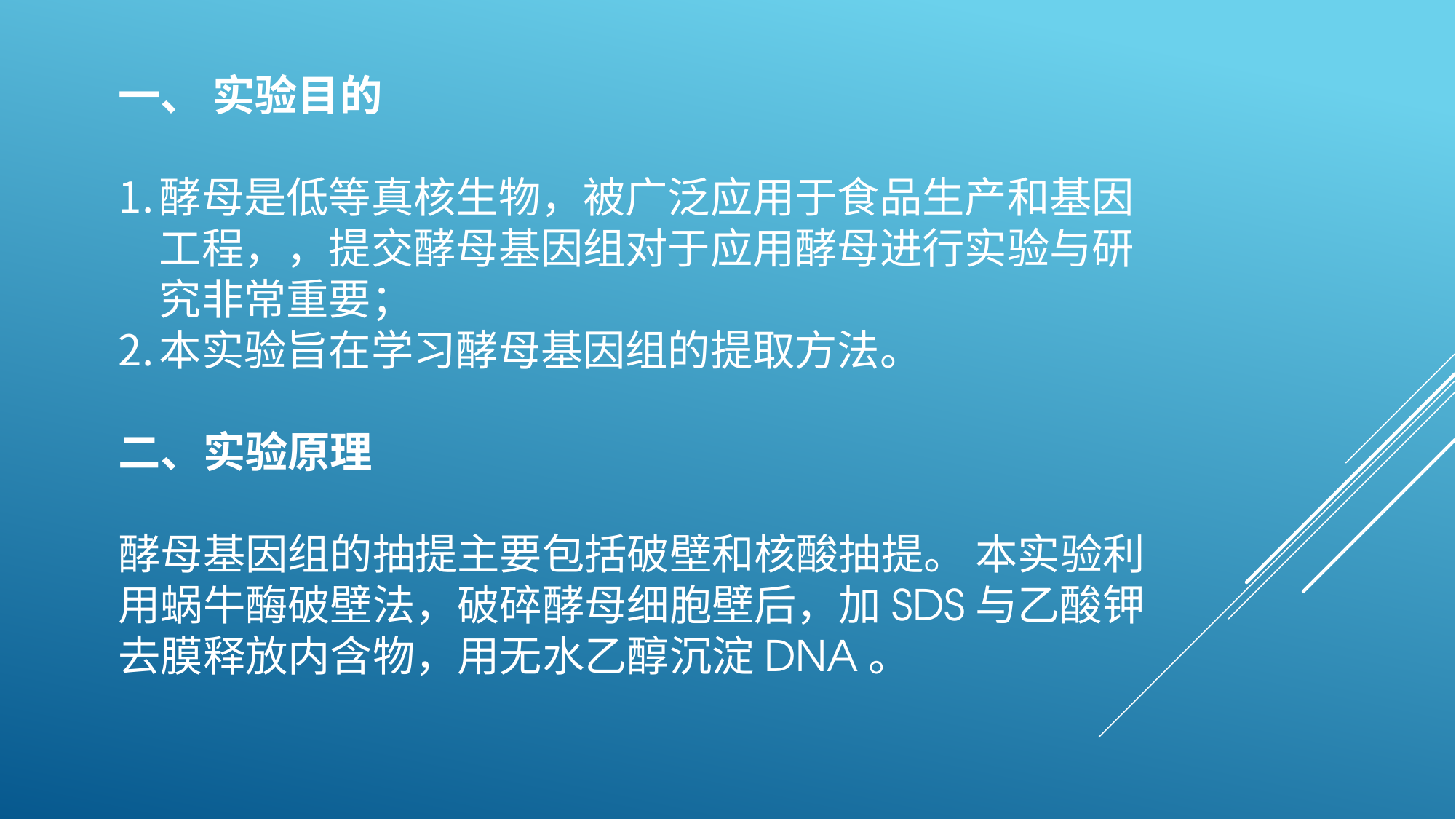

一、 实验目的

酵母是低等真核生物，被广泛应用于食品生产和基因工程，，提交酵母基因组对于应用酵母进行实验与研究非常重要；
本实验旨在学习酵母基因组的提取方法。

二、实验原理

酵母基因组的抽提主要包括破壁和核酸抽提。 本实验利用蜗牛酶破壁法，破碎酵母细胞壁后，加SDS与乙酸钾去膜释放内含物，用无水乙醇沉淀DNA。